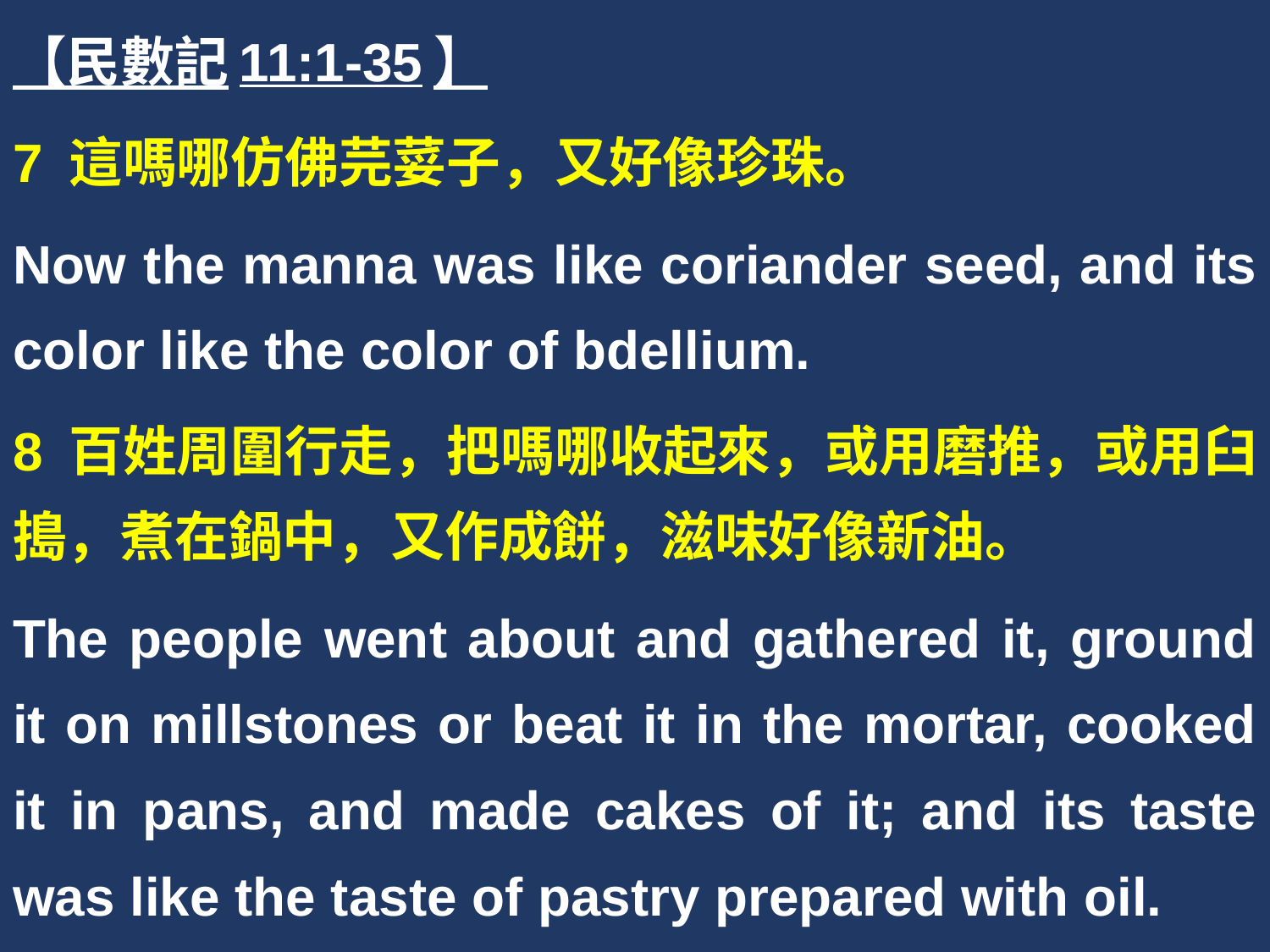

【民數記11:1-35】
7 這嗎哪仿佛芫荽子，又好像珍珠。
Now the manna was like coriander seed, and its color like the color of bdellium.
8 百姓周圍行走，把嗎哪收起來，或用磨推，或用臼搗，煮在鍋中，又作成餅，滋味好像新油。
The people went about and gathered it, ground it on millstones or beat it in the mortar, cooked it in pans, and made cakes of it; and its taste was like the taste of pastry prepared with oil.